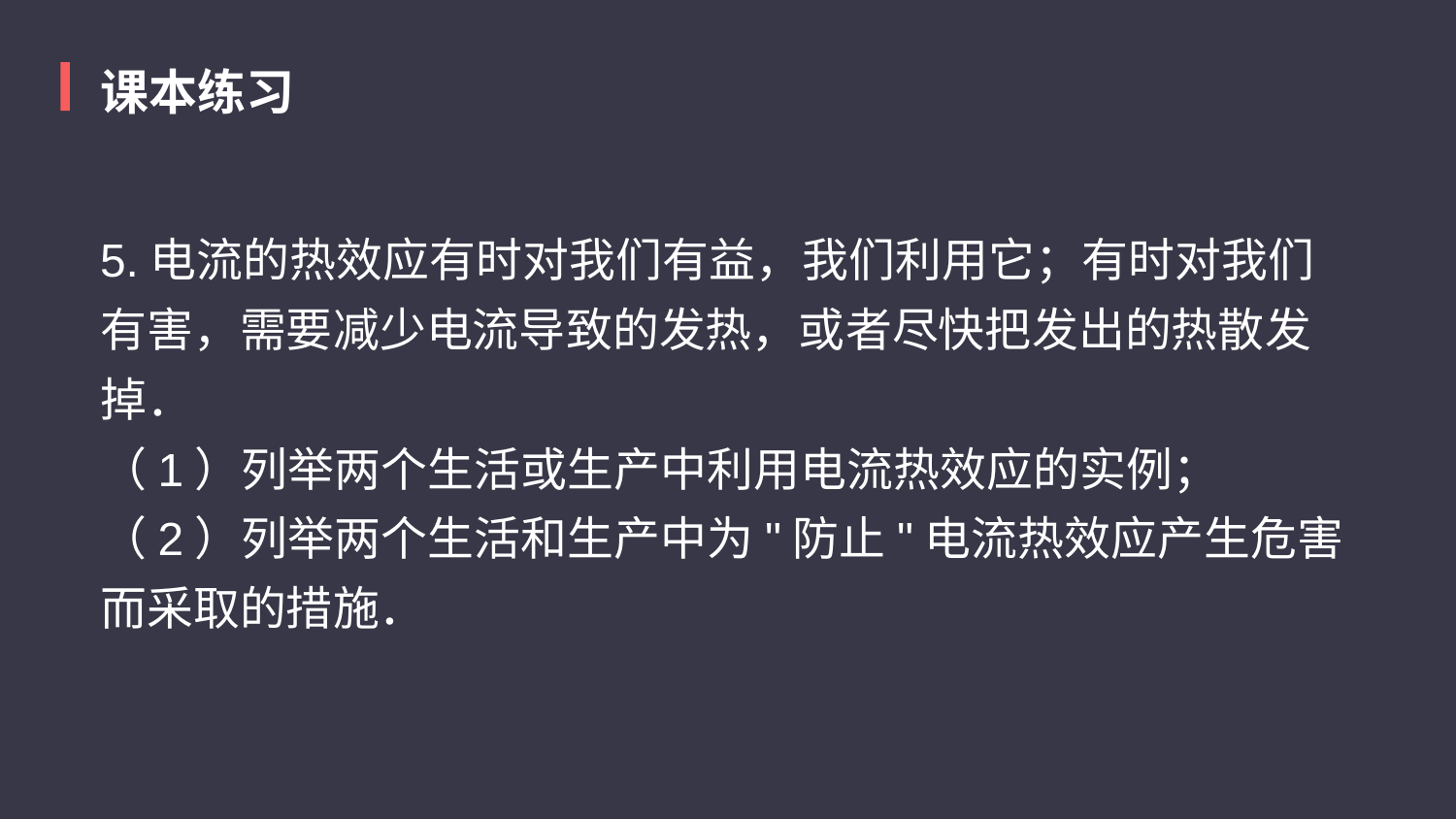

课本练习

5.电流的热效应有时对我们有益，我们利用它；有时对我们有害，需要减少电流导致的发热，或者尽快把发出的热散发掉．
（1）列举两个生活或生产中利用电流热效应的实例；
（2）列举两个生活和生产中为"防止"电流热效应产生危害而采取的措施．